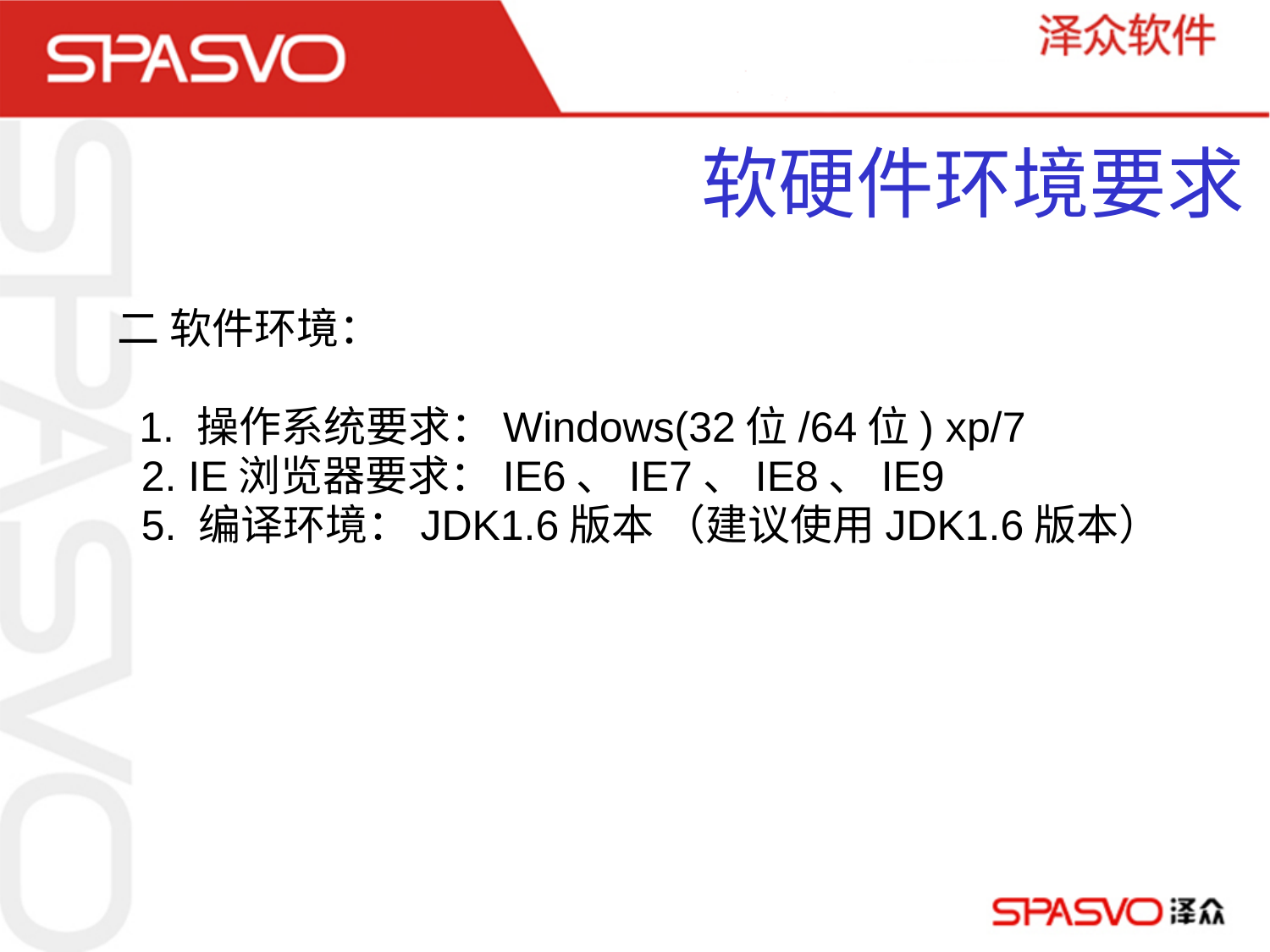

# 软硬件环境要求

二 软件环境：

  1. 操作系统要求：Windows(32位/64位) xp/7
  2. IE浏览器要求：IE6、IE7、IE8、IE9
  5. 编译环境：JDK1.6版本 （建议使用JDK1.6版本）